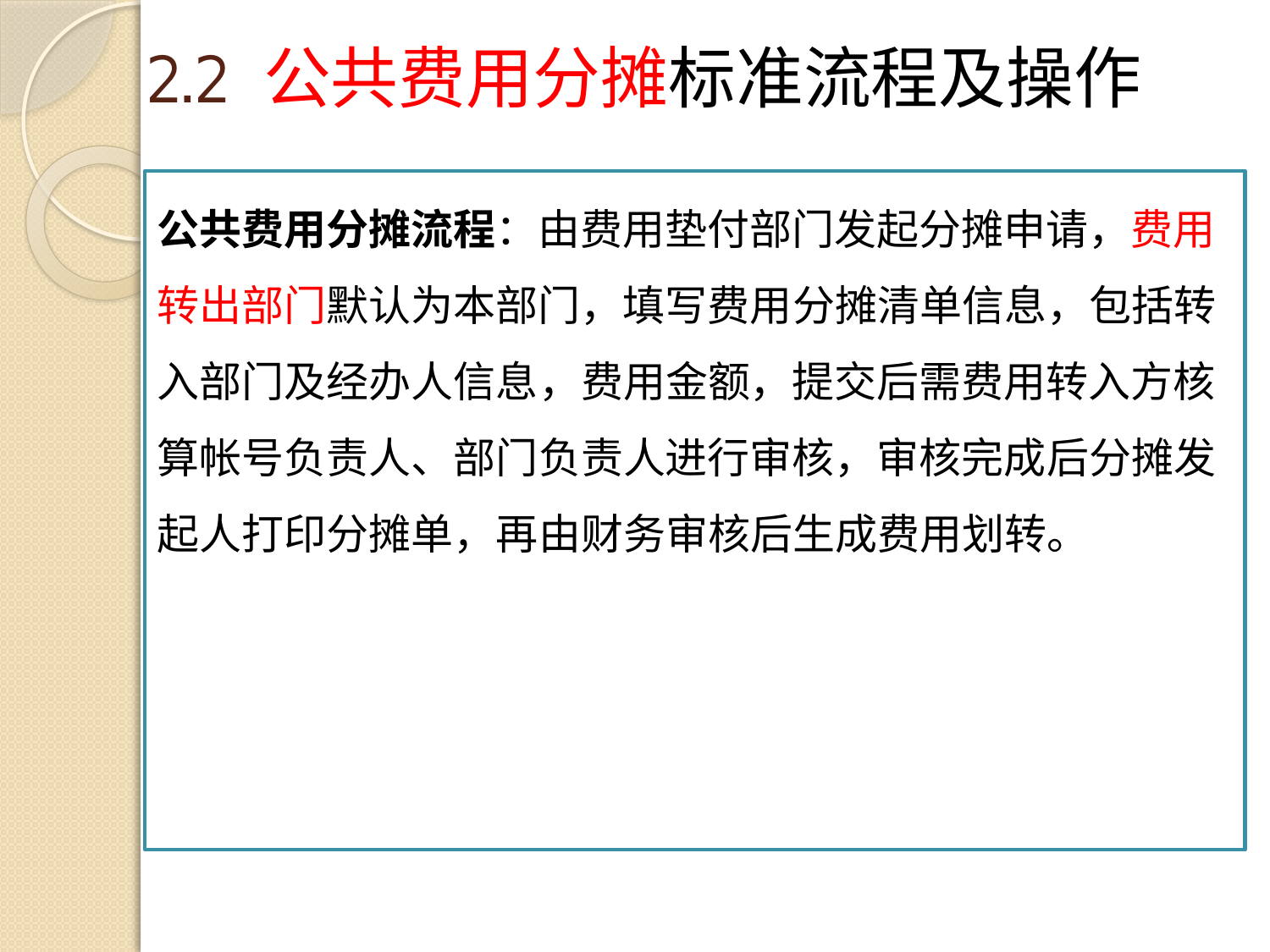

# 2.2 公共费用分摊标准流程及操作
公共费用分摊流程：由费用垫付部门发起分摊申请，费用转出部门默认为本部门，填写费用分摊清单信息，包括转入部门及经办人信息，费用金额，提交后需费用转入方核算帐号负责人、部门负责人进行审核，审核完成后分摊发起人打印分摊单，再由财务审核后生成费用划转。